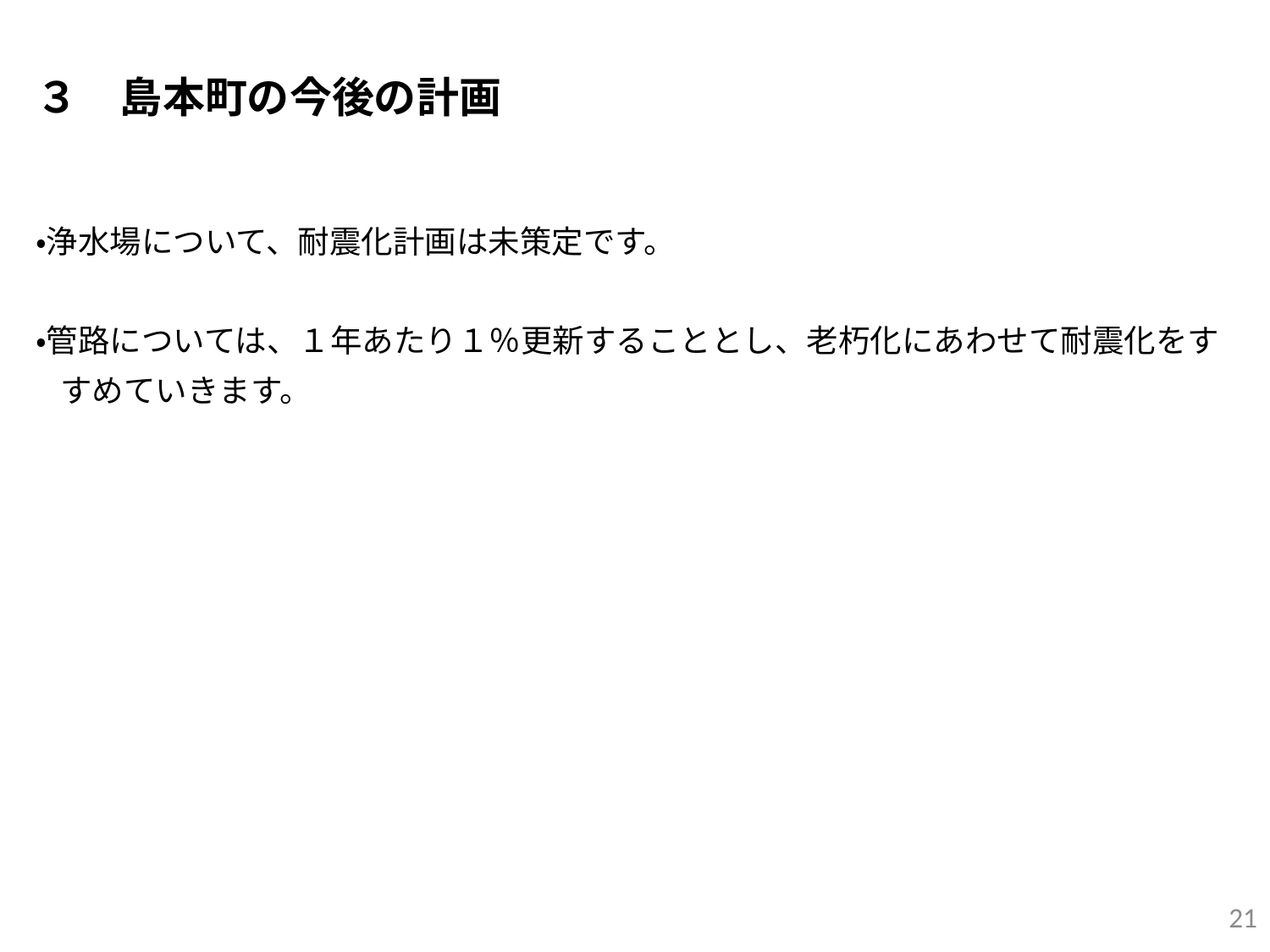

３　島本町の今後の計画

・浄水場について、耐震化計画は未策定です。

・管路については、１年あたり１％更新することとし、老朽化にあわせて耐震化をすすめていきます。

21